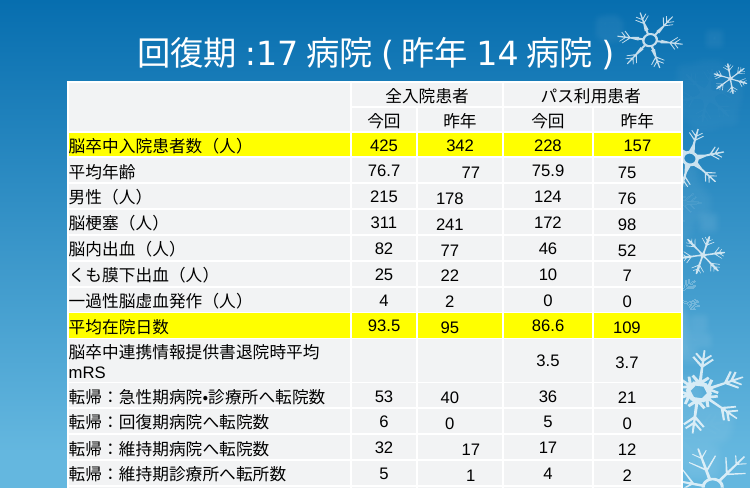

# 回復期:17病院(昨年14病院)
|  | 全入院患者 |  | パス利用患者 |  |
| --- | --- | --- | --- | --- |
|  | 今回 | 昨年 | 今回 | 昨年 |
| 脳卒中入院患者数（人） | 425 | 342 | 228 | 157 |
| 平均年齢 | 76.7 | 77 | 75.9 | 75 |
| 男性（人） | 215 | 178 | 124 | 76 |
| 脳梗塞（人） | 311 | 241 | 172 | 98 |
| 脳内出血（人） | 82 | 77 | 46 | 52 |
| くも膜下出血（人） | 25 | 22 | 10 | 7 |
| 一過性脳虚血発作（人） | 4 | 2 | 0 | 0 |
| 平均在院日数 | 93.5 | 95 | 86.6 | 109 |
| 脳卒中連携情報提供書退院時平均mRS |  |  | 3.5 | 3.7 |
| 転帰：急性期病院・診療所へ転院数 | 53 | 40 | 36 | 21 |
| 転帰：回復期病院へ転院数 | 6 | 0 | 5 | 0 |
| 転帰：維持期病院へ転院数 | 32 | 17 | 17 | 12 |
| 転帰：維持期診療所へ転所数 | 5 | 1 | 4 | 2 |
| 転帰：維持期老健へ転所数 | 49 | 32 | 19 | 18 |
| 転帰：在宅復帰患者数 | 258 | 187 | 143 | 101 |
| 転帰：死亡数 | 22 | 16 | 5 | 5 |